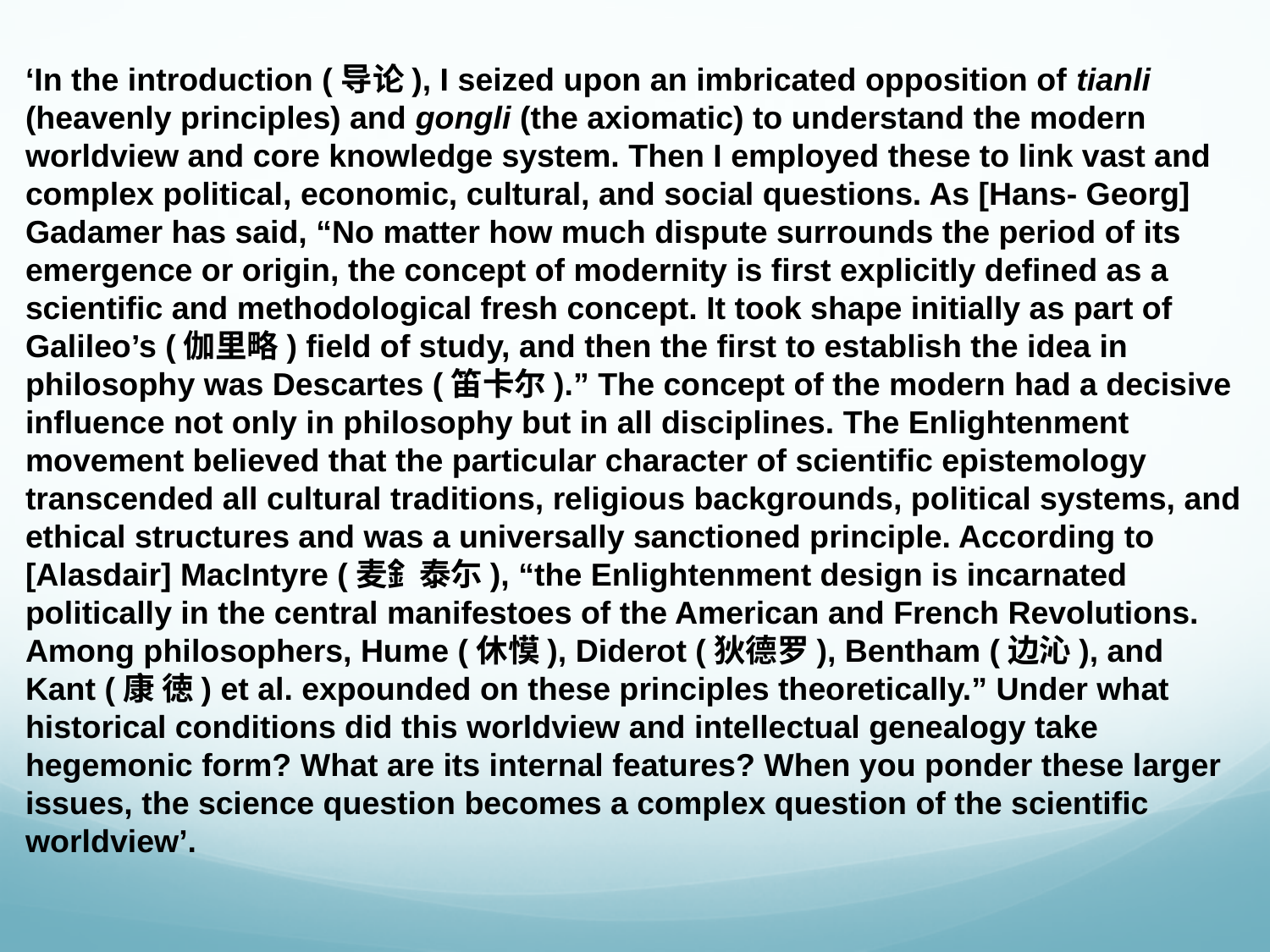

‘In the introduction (导论), I seized upon an imbricated opposition of tianli (heavenly principles) and gongli (the axiomatic) to understand the modern worldview and core knowledge system. Then I employed these to link vast and complex political, economic, cultural, and social questions. As [Hans- Georg] Gadamer has said, “No matter how much dispute surrounds the period of its emergence or origin, the concept of modernity is first explicitly defined as a scientific and methodological fresh concept. It took shape initially as part of Galileo’s (伽里略) field of study, and then the first to establish the idea in philosophy was Descartes (笛卡尔).” The concept of the modern had a decisive influence not only in philosophy but in all disciplines. The Enlightenment movement believed that the particular character of scientific epistemology transcended all cultural traditions, religious backgrounds, political systems, and ethical structures and was a universally sanctioned principle. According to [Alasdair] MacIntyre (麦釒泰尓), “the Enlightenment design is incarnated politically in the central manifestoes of the American and French Revolutions. Among philosophers, Hume (休慔), Diderot (狄德罗), Bentham (边沁), and Kant (康 徳) et al. expounded on these principles theoretically.” Under what historical conditions did this worldview and intellectual genealogy take hegemonic form? What are its internal features? When you ponder these larger issues, the science question becomes a complex question of the scientific worldview’.